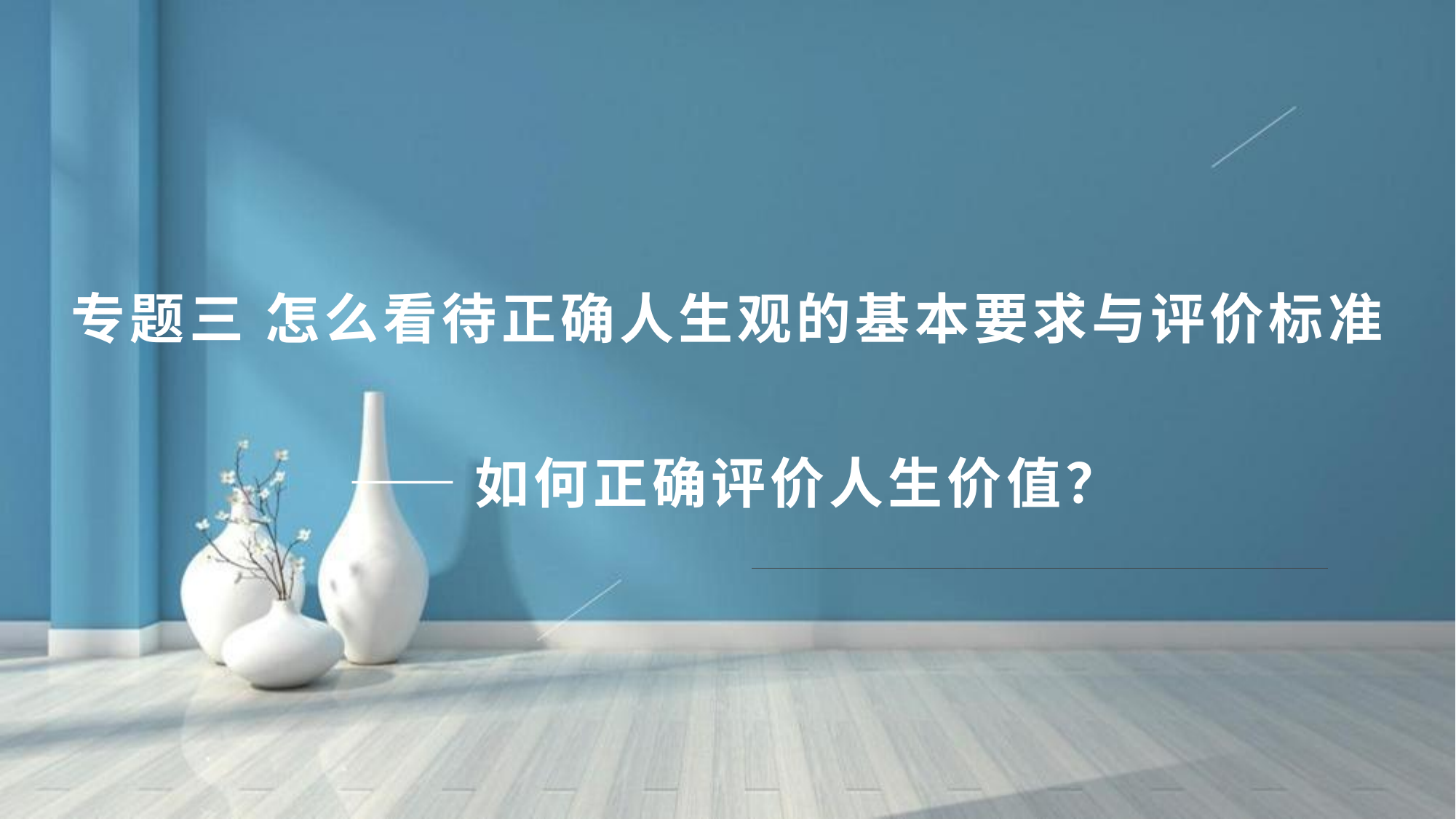

专题三 怎么看待正确人生观的基本要求与评价标准
——如何正确评价人生价值？